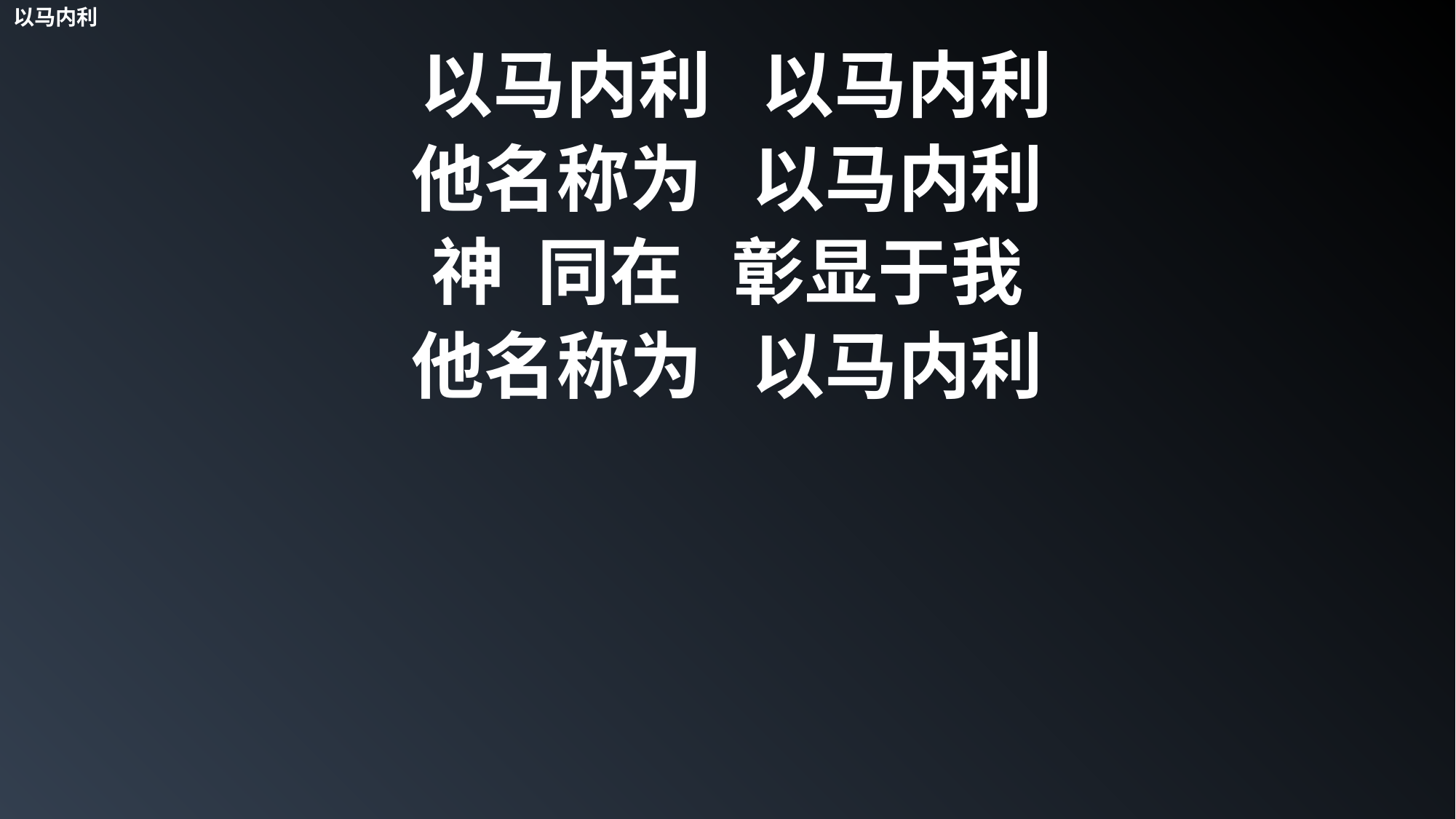

以马内利
 以马内利   以马内利
他名称为   以马内利
神  同在   彰显于我
他名称为   以马内利